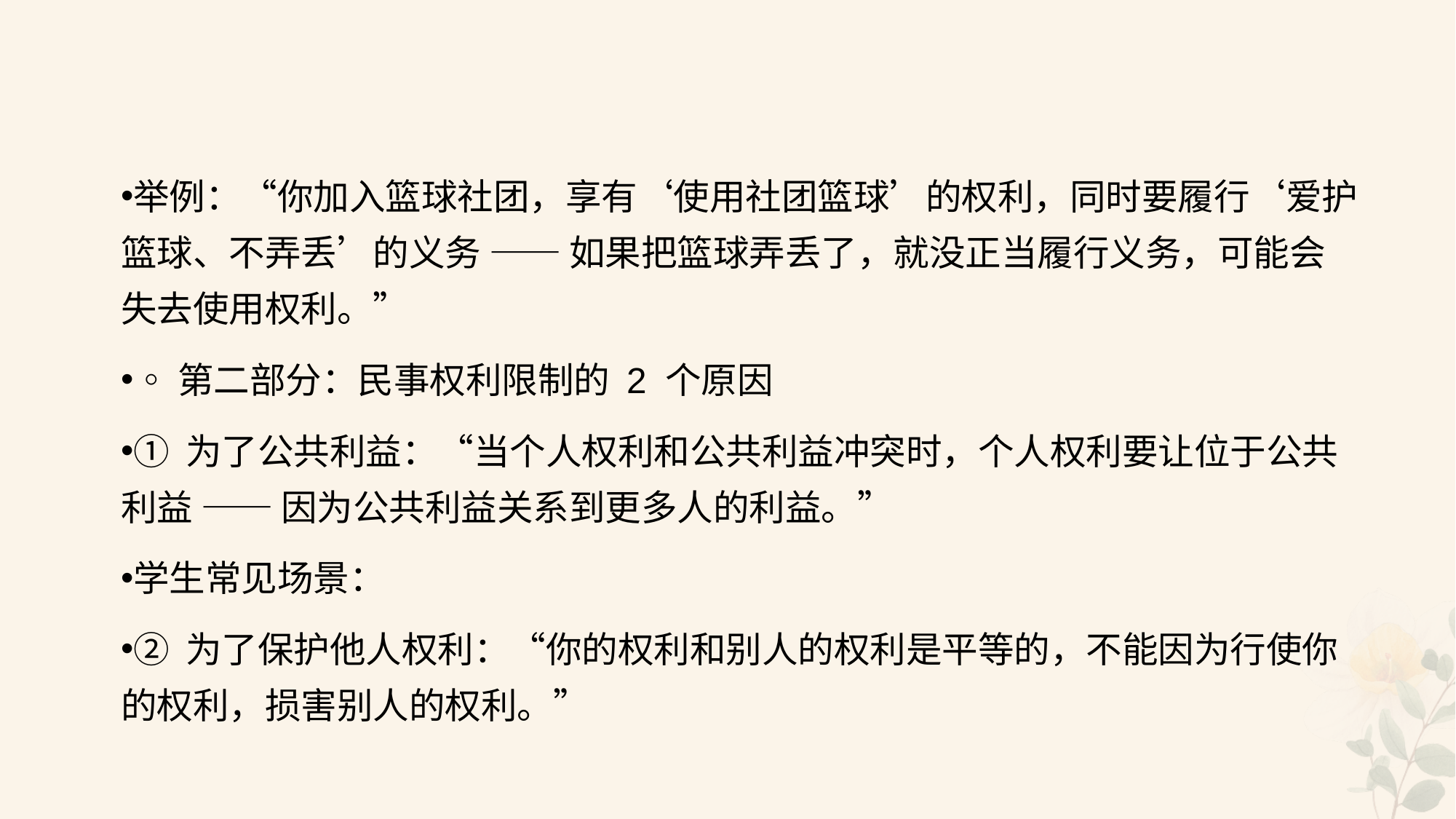

#
举例：“你加入篮球社团，享有‘使用社团篮球’的权利，同时要履行‘爱护篮球、不弄丢’的义务 —— 如果把篮球弄丢了，就没正当履行义务，可能会失去使用权利。”
◦第二部分：民事权利限制的 2 个原因
① 为了公共利益：“当个人权利和公共利益冲突时，个人权利要让位于公共利益 —— 因为公共利益关系到更多人的利益。”
学生常见场景：
② 为了保护他人权利：“你的权利和别人的权利是平等的，不能因为行使你的权利，损害别人的权利。”